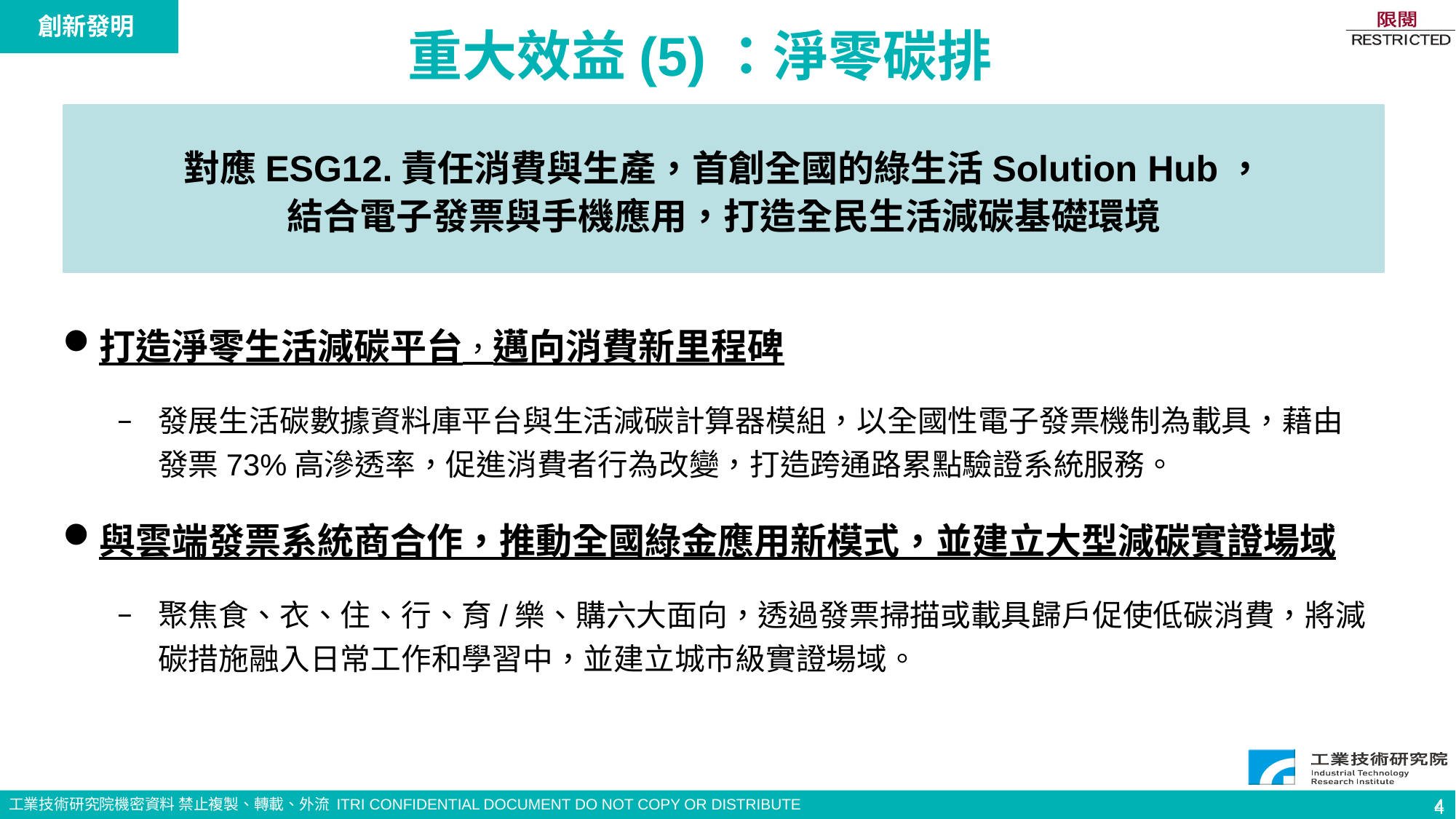

4
創新發明
重大效益(5)：淨零碳排
對應ESG12.責任消費與生產，首創全國的綠生活Solution Hub，
結合電子發票與手機應用，打造全民生活減碳基礎環境
打造淨零生活減碳平台，邁向消費新里程碑
發展生活碳數據資料庫平台與生活減碳計算器模組，以全國性電子發票機制為載具，藉由發票73%高滲透率，促進消費者行為改變，打造跨通路累點驗證系統服務。
與雲端發票系統商合作，推動全國綠金應用新模式，並建立大型減碳實證場域
聚焦食、衣、住、行、育/樂、購六大面向，透過發票掃描或載具歸戶促使低碳消費，將減碳措施融入日常工作和學習中，並建立城市級實證場域。

4